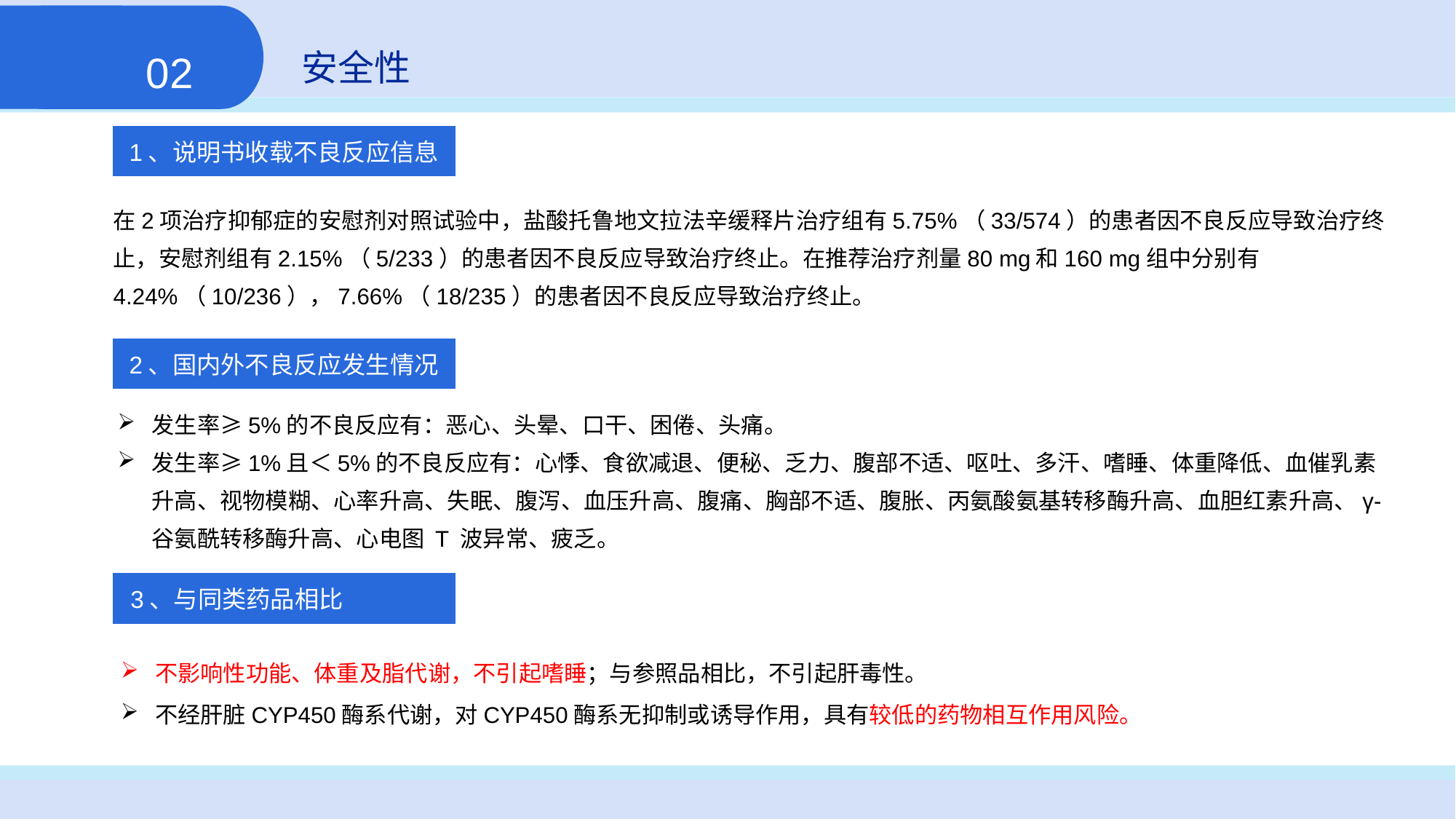

安全性
02

1、说明书收载不良反应信息
在2项治疗抑郁症的安慰剂对照试验中，盐酸托鲁地文拉法辛缓释片治疗组有5.75%（33/574）的患者因不良反应导致治疗终止，安慰剂组有2.15%（5/233）的患者因不良反应导致治疗终止。在推荐治疗剂量80 mg和160 mg组中分别有4.24%（10/236），7.66%（18/235）的患者因不良反应导致治疗终止。
2、国内外不良反应发生情况
发生率≥5%的不良反应有：恶心、头晕、口干、困倦、头痛。
发生率≥1%且＜5%的不良反应有：心悸、食欲减退、便秘、乏力、腹部不适、呕吐、多汗、嗜睡、体重降低、血催乳素升高、视物模糊、心率升高、失眠、腹泻、血压升高、腹痛、胸部不适、腹胀、丙氨酸氨基转移酶升高、血胆红素升高、γ-谷氨酰转移酶升高、心电图 T 波异常、疲乏。
   3、与同类药品相比
不影响性功能、体重及脂代谢，不引起嗜睡；与参照品相比，不引起肝毒性。
不经肝脏CYP450酶系代谢，对CYP450酶系无抑制或诱导作用，具有较低的药物相互作用风险。